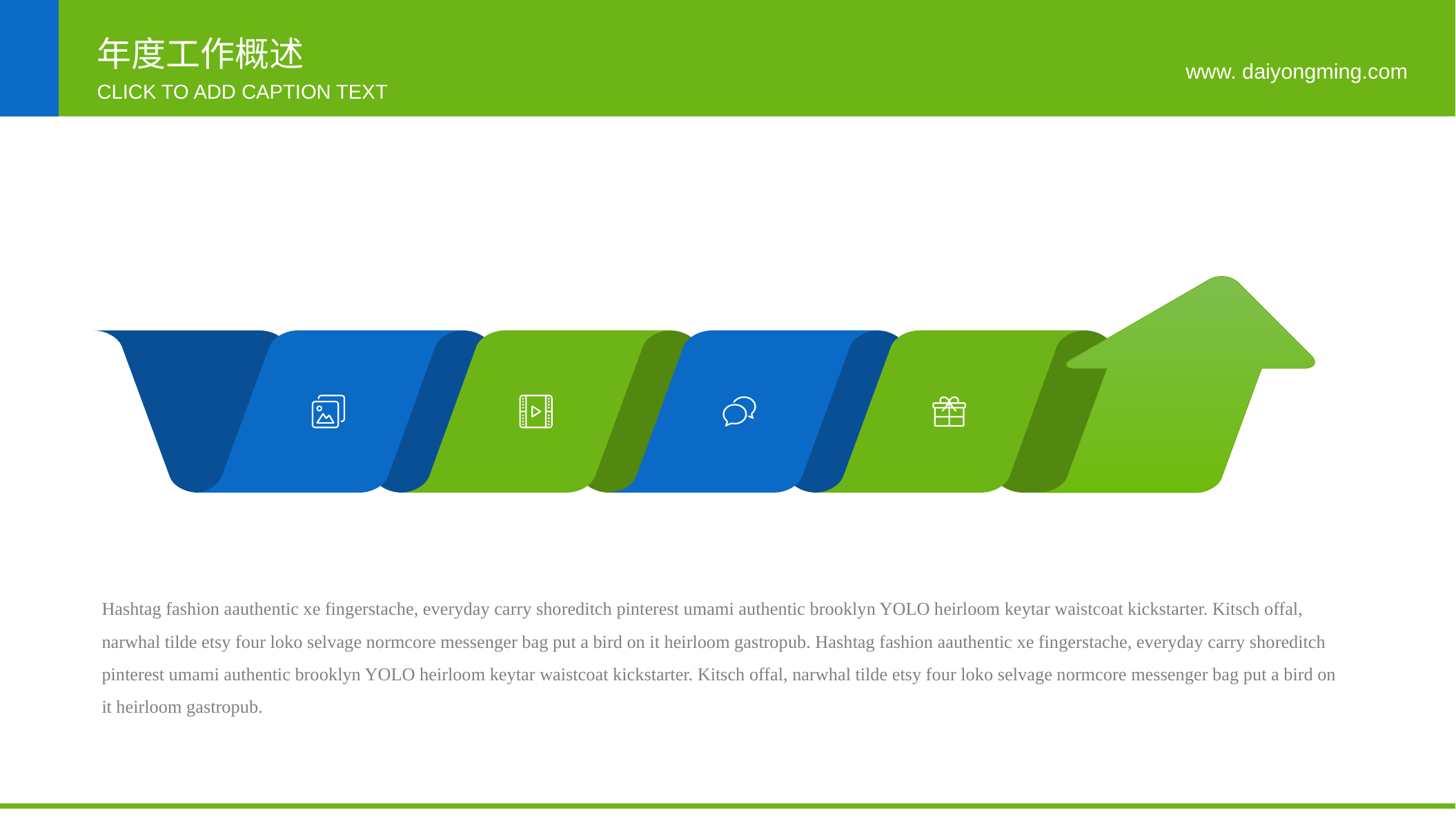

年度工作概述
www. daiyongming.com
CLICK TO ADD CAPTION TEXT

Hashtag fashion aauthentic xe fingerstache, everyday carry shoreditch pinterest umami authentic brooklyn YOLO heirloom keytar waistcoat kickstarter. Kitsch offal, narwhal tilde etsy four loko selvage normcore messenger bag put a bird on it heirloom gastropub. Hashtag fashion aauthentic xe fingerstache, everyday carry shoreditch pinterest umami authentic brooklyn YOLO heirloom keytar waistcoat kickstarter. Kitsch offal, narwhal tilde etsy four loko selvage normcore messenger bag put a bird on it heirloom gastropub.